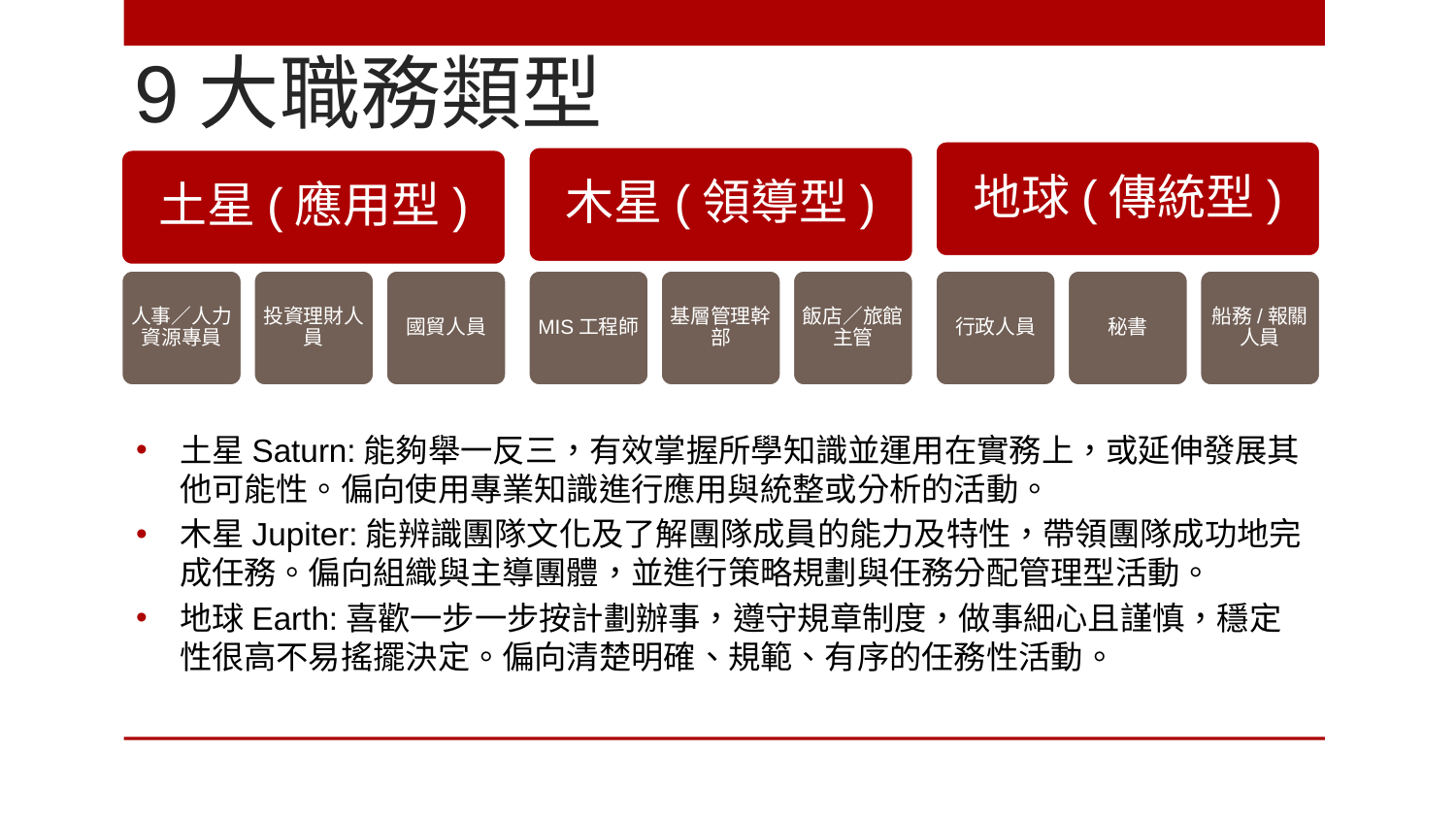

9大職務類型
土星(應用型)
人事／人力資源專員
投資理財人員
國貿人員
木星(領導型)
MIS工程師
基層管理幹部
飯店／旅館主管
地球(傳統型)
行政人員
秘書
船務/報關人員
土星Saturn:能夠舉一反三，有效掌握所學知識並運用在實務上，或延伸發展其他可能性。偏向使用專業知識進行應用與統整或分析的活動。
木星Jupiter:能辨識團隊文化及了解團隊成員的能力及特性，帶領團隊成功地完成任務。偏向組織與主導團體，並進行策略規劃與任務分配管理型活動。
地球Earth:喜歡一步一步按計劃辦事，遵守規章制度，做事細心且謹慎，穩定性很高不易搖擺決定。偏向清楚明確、規範、有序的任務性活動。